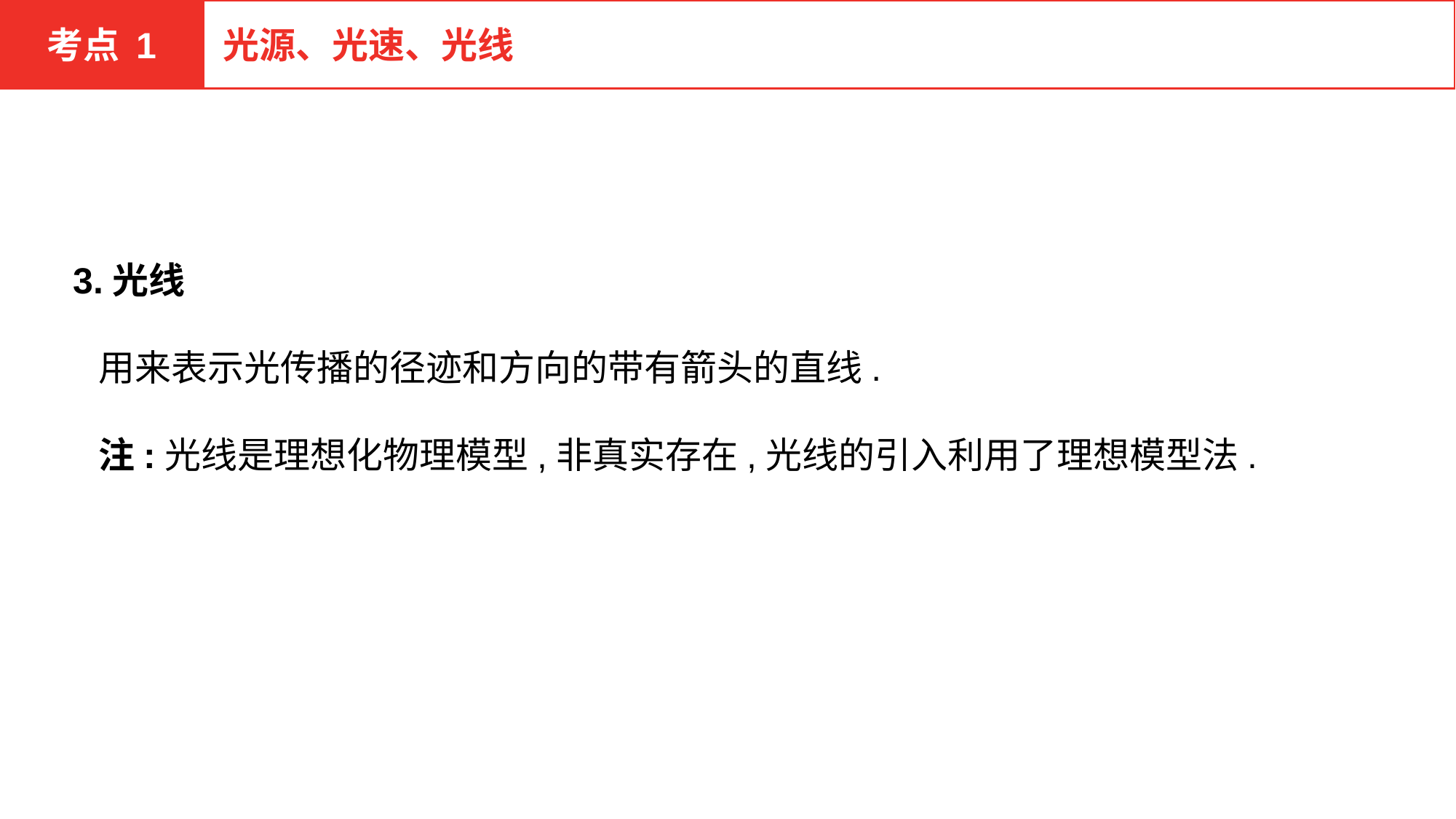

考点 1
光源、光速、光线
3.光线
  用来表示光传播的径迹和方向的带有箭头的直线.
  注:光线是理想化物理模型,非真实存在,光线的引入利用了理想模型法.